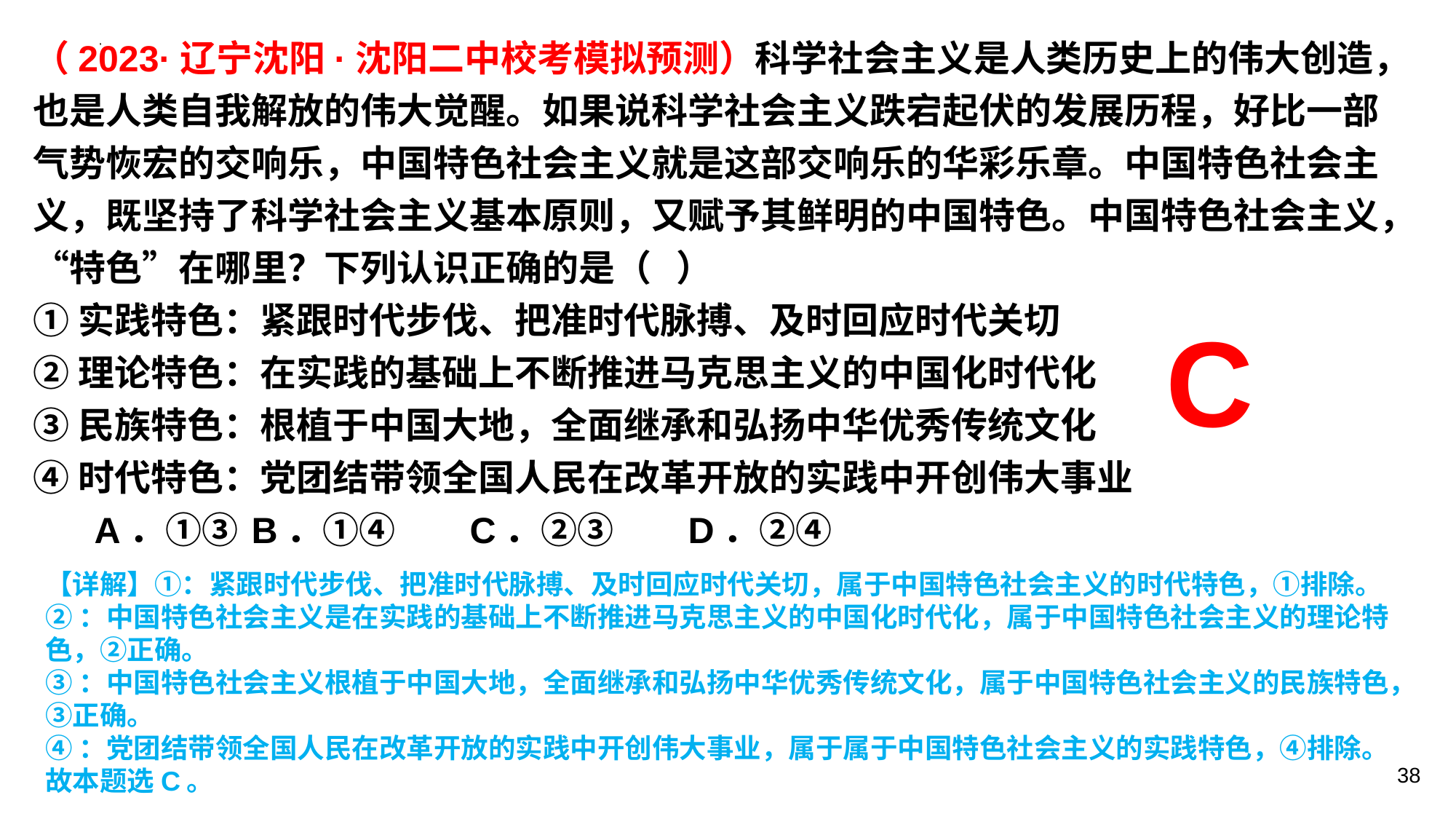

（2023·辽宁沈阳·沈阳二中校考模拟预测）科学社会主义是人类历史上的伟大创造，也是人类自我解放的伟大觉醒。如果说科学社会主义跌宕起伏的发展历程，好比一部气势恢宏的交响乐，中国特色社会主义就是这部交响乐的华彩乐章。中国特色社会主义，既坚持了科学社会主义基本原则，又赋予其鲜明的中国特色。中国特色社会主义，“特色”在哪里？下列认识正确的是（   ）
①实践特色：紧跟时代步伐、把准时代脉搏、及时回应时代关切
②理论特色：在实践的基础上不断推进马克思主义的中国化时代化
③民族特色：根植于中国大地，全面继承和弘扬中华优秀传统文化
④时代特色：党团结带领全国人民在改革开放的实践中开创伟大事业
      A．①③	B．①④	C．②③	D．②④
C
【详解】①：紧跟时代步伐、把准时代脉搏、及时回应时代关切，属于中国特色社会主义的时代特色，①排除。
②：中国特色社会主义是在实践的基础上不断推进马克思主义的中国化时代化，属于中国特色社会主义的理论特色，②正确。
③：中国特色社会主义根植于中国大地，全面继承和弘扬中华优秀传统文化，属于中国特色社会主义的民族特色，③正确。
④：党团结带领全国人民在改革开放的实践中开创伟大事业，属于属于中国特色社会主义的实践特色，④排除。
故本题选C。